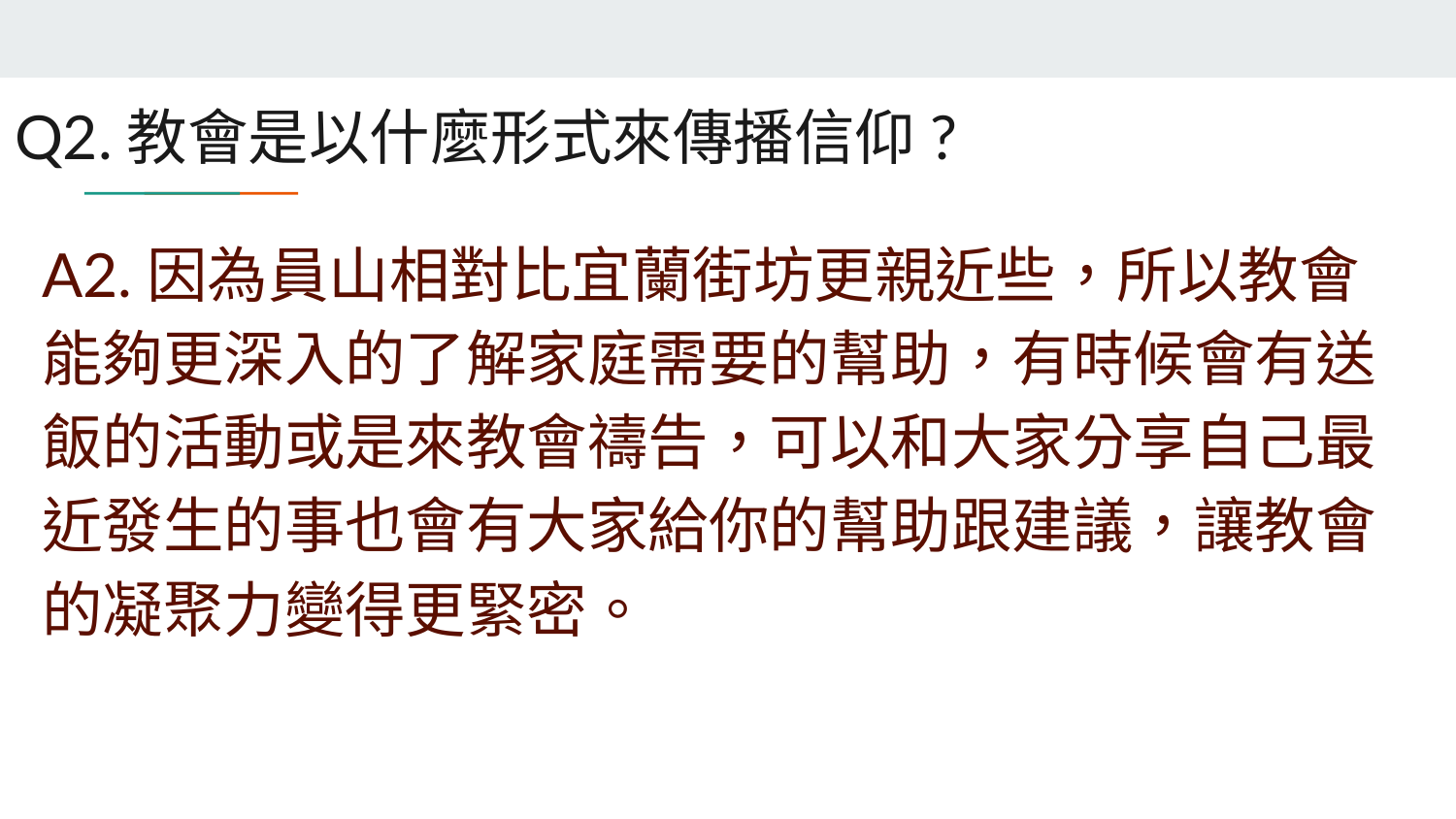

# Q2.教會是以什麼形式來傳播信仰?
A2.因為員山相對比宜蘭街坊更親近些，所以教會能夠更深入的了解家庭需要的幫助，有時候會有送飯的活動或是來教會禱告，可以和大家分享自己最近發生的事也會有大家給你的幫助跟建議，讓教會的凝聚力變得更緊密。